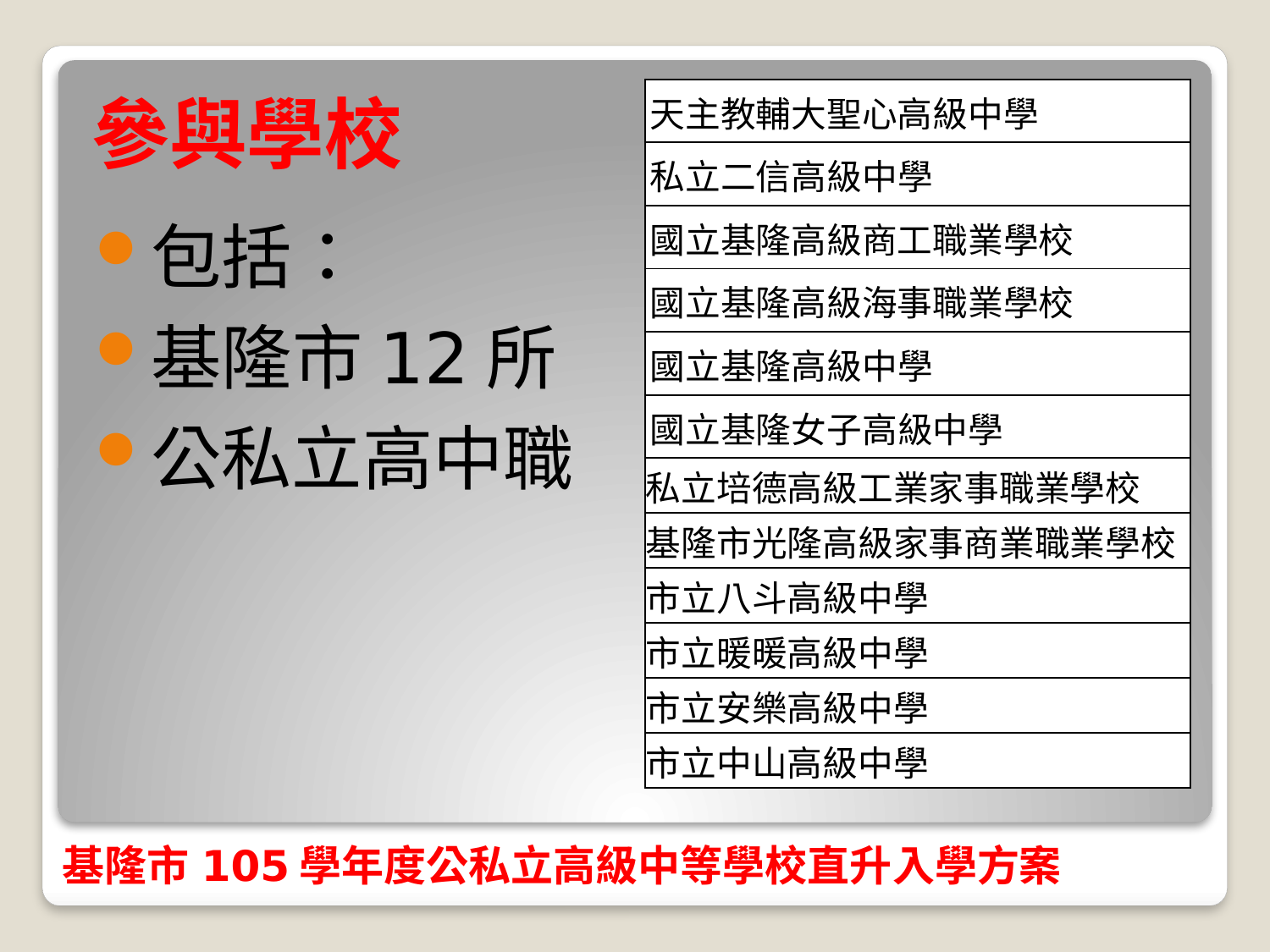

參與學校
| 天主教輔大聖心高級中學 |
| --- |
| 私立二信高級中學 |
| 國立基隆高級商工職業學校 |
| 國立基隆高級海事職業學校 |
| 國立基隆高級中學 |
| 國立基隆女子高級中學 |
| 私立培德高級工業家事職業學校 |
| 基隆市光隆高級家事商業職業學校 |
| 市立八斗高級中學 |
| 市立暖暖高級中學 |
| 市立安樂高級中學 |
| 市立中山高級中學 |
包括：
基隆市12所
公私立高中職
# 基隆市105學年度公私立高級中等學校直升入學方案